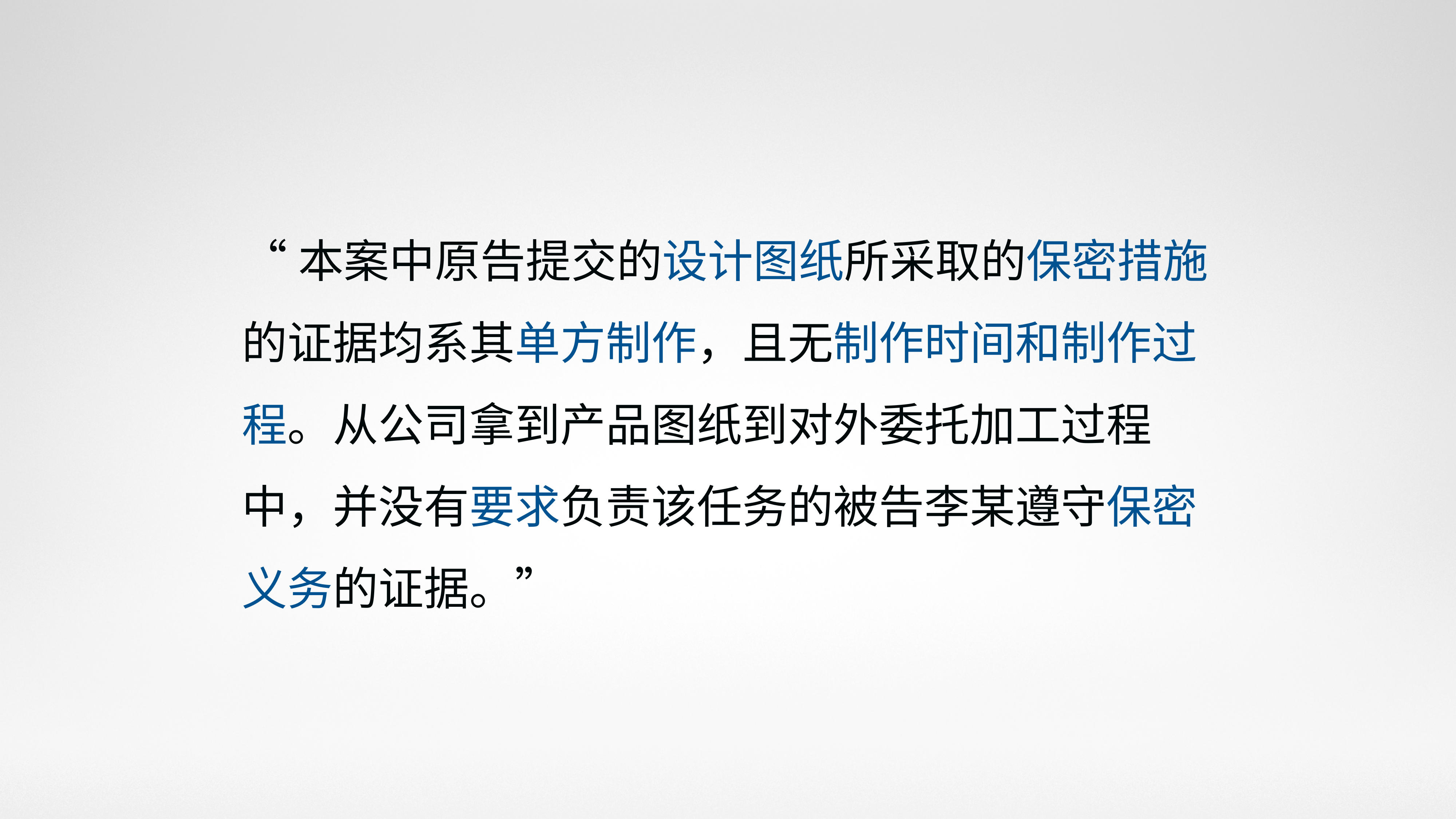

“本案中原告提交的设计图纸所采取的保密措施的证据均系其单方制作，且无制作时间和制作过程。从公司拿到产品图纸到对外委托加工过程中，并没有要求负责该任务的被告李某遵守保密义务的证据。”